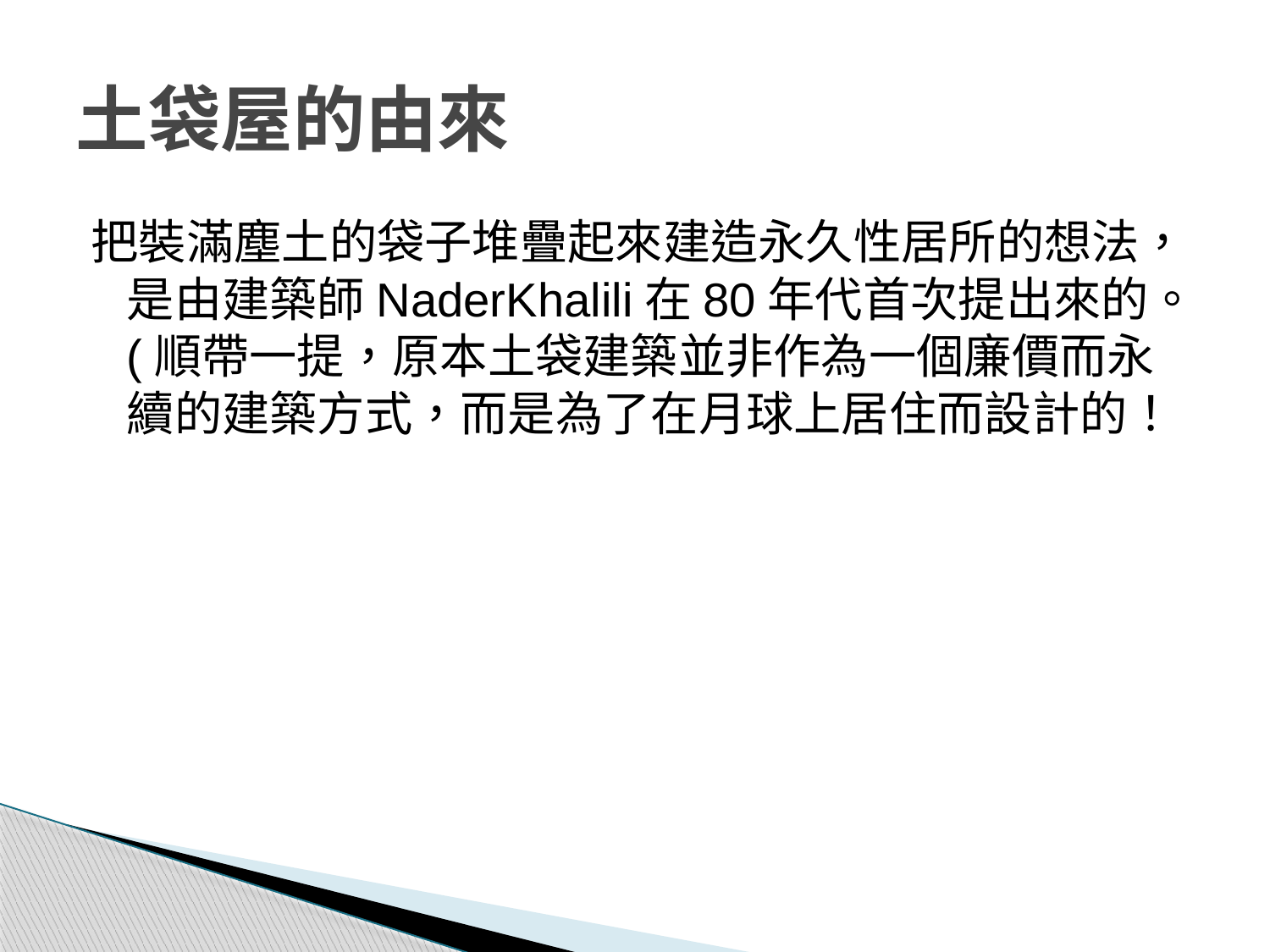

# 土袋屋的由來
把裝滿塵土的袋子堆疊起來建造永久性居所的想法，是由建築師NaderKhalili在80年代首次提出來的。(順帶一提，原本土袋建築並非作為一個廉價而永續的建築方式，而是為了在月球上居住而設計的！